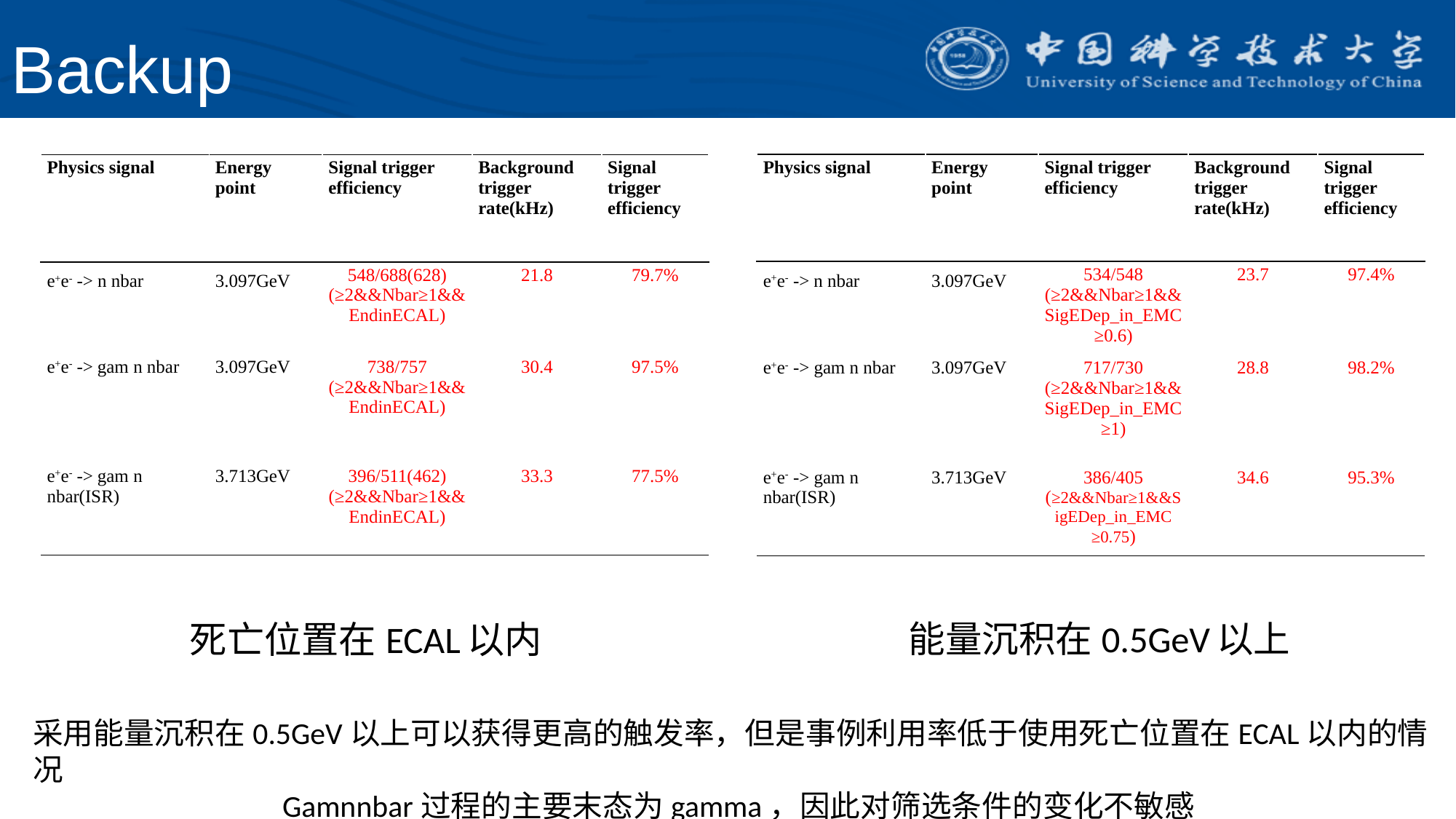

# Backup
| Physics signal | Energy point | Signal trigger efficiency | Background trigger rate(kHz) | Signal trigger efficiency |
| --- | --- | --- | --- | --- |
| e+e- -> n nbar | 3.097GeV | 534/548 (≥2&&Nbar≥1&&SigEDep\_in\_EMC ≥0.6) | 23.7 | 97.4% |
| e+e- -> gam n nbar | 3.097GeV | 717/730 (≥2&&Nbar≥1&&SigEDep\_in\_EMC ≥1) | 28.8 | 98.2% |
| e+e- -> gam n nbar(ISR) | 3.713GeV | 386/405 (≥2&&Nbar≥1&&SigEDep\_in\_EMC ≥0.75) | 34.6 | 95.3% |
| Physics signal | Energy point | Signal trigger efficiency | Background trigger rate(kHz) | Signal trigger efficiency |
| --- | --- | --- | --- | --- |
| e+e- -> n nbar | 3.097GeV | 548/688(628) (≥2&&Nbar≥1&&EndinECAL) | 21.8 | 79.7% |
| e+e- -> gam n nbar | 3.097GeV | 738/757 (≥2&&Nbar≥1&&EndinECAL) | 30.4 | 97.5% |
| e+e- -> gam n nbar(ISR) | 3.713GeV | 396/511(462) (≥2&&Nbar≥1&&EndinECAL) | 33.3 | 77.5% |
死亡位置在ECAL以内
能量沉积在0.5GeV以上
采用能量沉积在0.5GeV以上可以获得更高的触发率，但是事例利用率低于使用死亡位置在ECAL以内的情况
Gamnnbar过程的主要末态为gamma，因此对筛选条件的变化不敏感